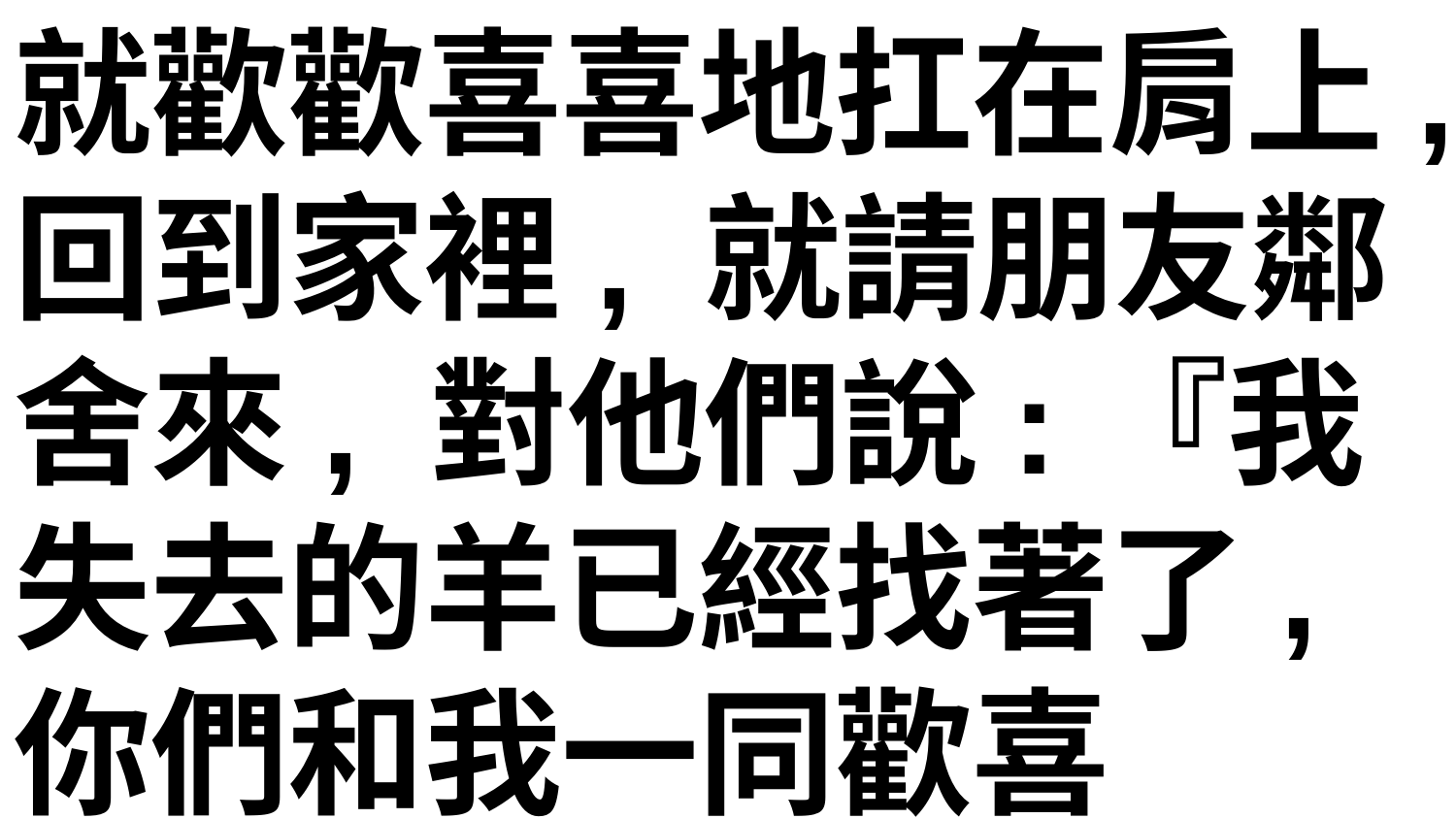

就歡歡喜喜地扛在肩上, 回到家裡, 就請朋友鄰舍來, 對他們說:『我失去的羊已經找著了, 你們和我一同歡喜吧!』」